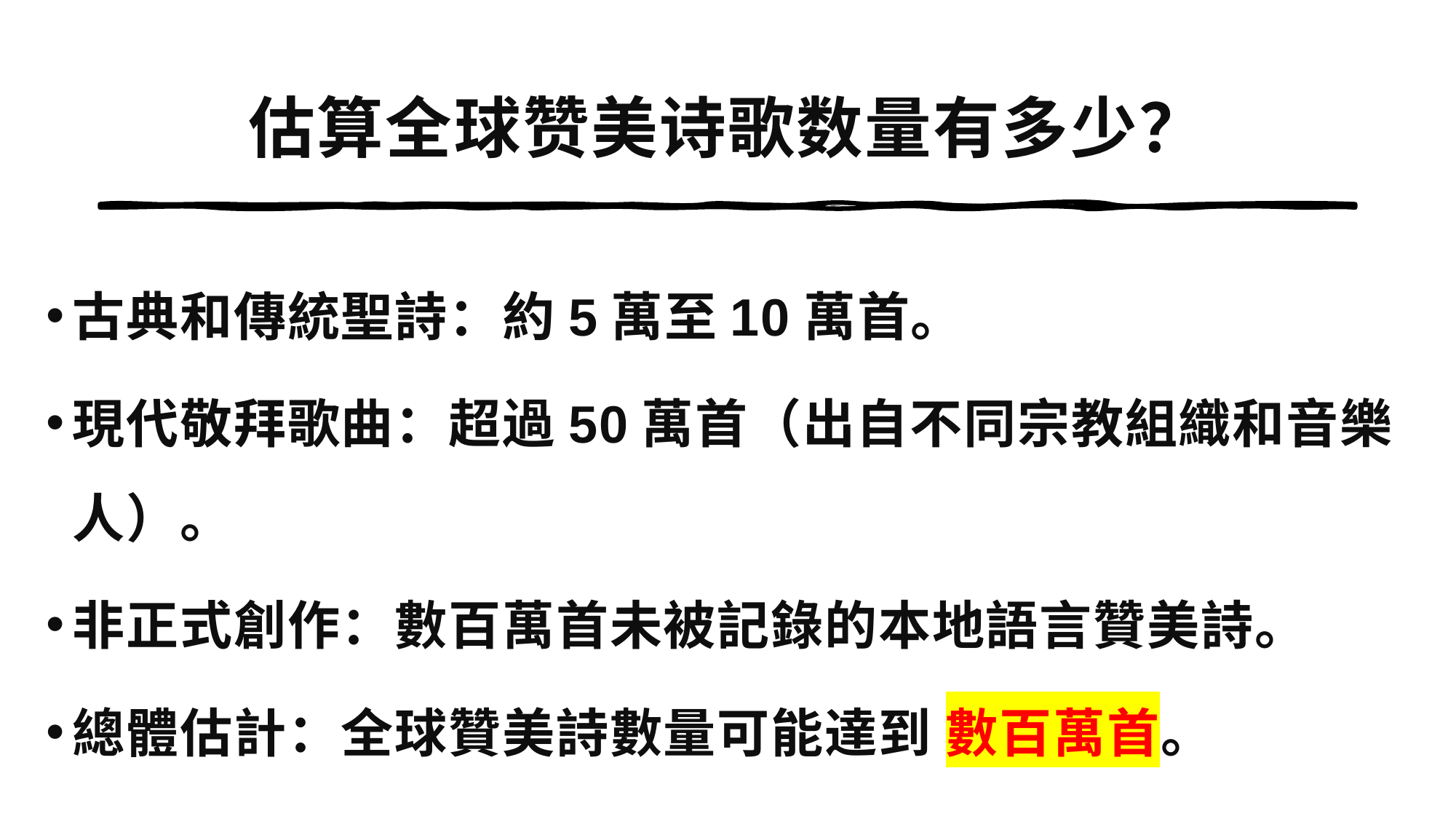

# 估算全球赞美诗歌数量有多少？
古典和傳統聖詩：約5萬至10萬首。
現代敬拜歌曲：超過50萬首（出自不同宗教組織和音樂人）。
非正式創作：數百萬首未被記錄的本地語言贊美詩。
總體估計：全球贊美詩數量可能達到 數百萬首。